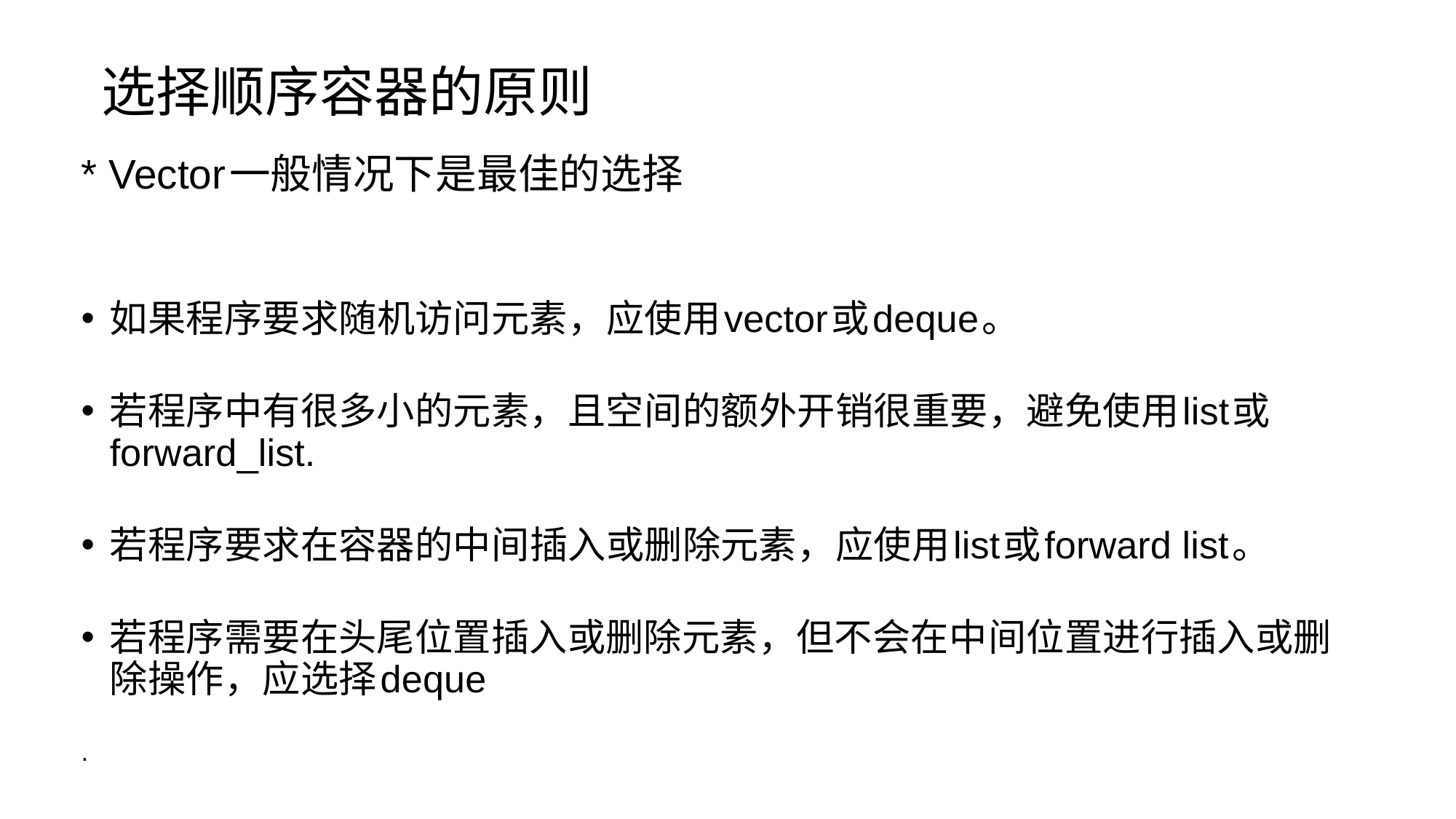

# 选择顺序容器的原则
* Vector一般情况下是最佳的选择

如果程序要求随机访问元素，应使用vector或deque。

若程序中有很多小的元素，且空间的额外开销很重要，避免使用list或forward_list.

若程序要求在容器的中间插入或删除元素，应使用list或forward list。

若程序需要在头尾位置插入或删除元素，但不会在中间位置进行插入或删除操作，应选择deque

.